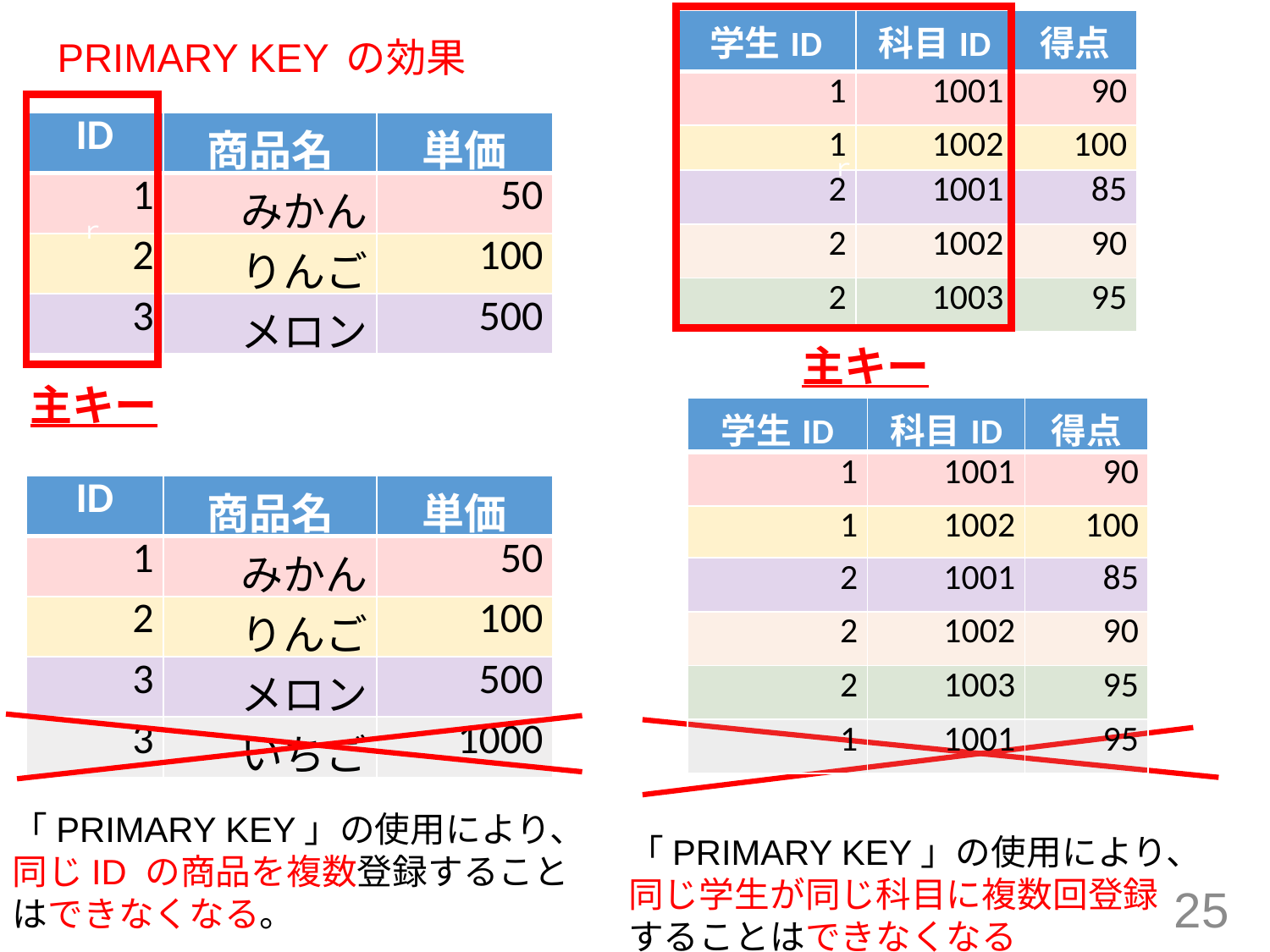

ｒ
| 学生ID | 科目ID | 得点 |
| --- | --- | --- |
| 1 | 1001 | 90 |
| 1 | 1002 | 100 |
| 2 | 1001 | 85 |
| 2 | 1002 | 90 |
| 2 | 1003 | 95 |
# PRIMARY KEY の効果
ｒ
| ID | 商品名 | 単価 |
| --- | --- | --- |
| 1 | みかん | 50 |
| 2 | りんご | 100 |
| 3 | メロン | 500 |
主キー
主キー
| 学生ID | 科目ID | 得点 |
| --- | --- | --- |
| 1 | 1001 | 90 |
| 1 | 1002 | 100 |
| 2 | 1001 | 85 |
| 2 | 1002 | 90 |
| 2 | 1003 | 95 |
| 1 | 1001 | 95 |
| ID | 商品名 | 単価 |
| --- | --- | --- |
| 1 | みかん | 50 |
| 2 | りんご | 100 |
| 3 | メロン | 500 |
| 3 | いちご | 1000 |
「PRIMARY KEY」の使用により、
同じID の商品を複数登録すること
はできなくなる。
「PRIMARY KEY」の使用により、
同じ学生が同じ科目に複数回登録
することはできなくなる
25